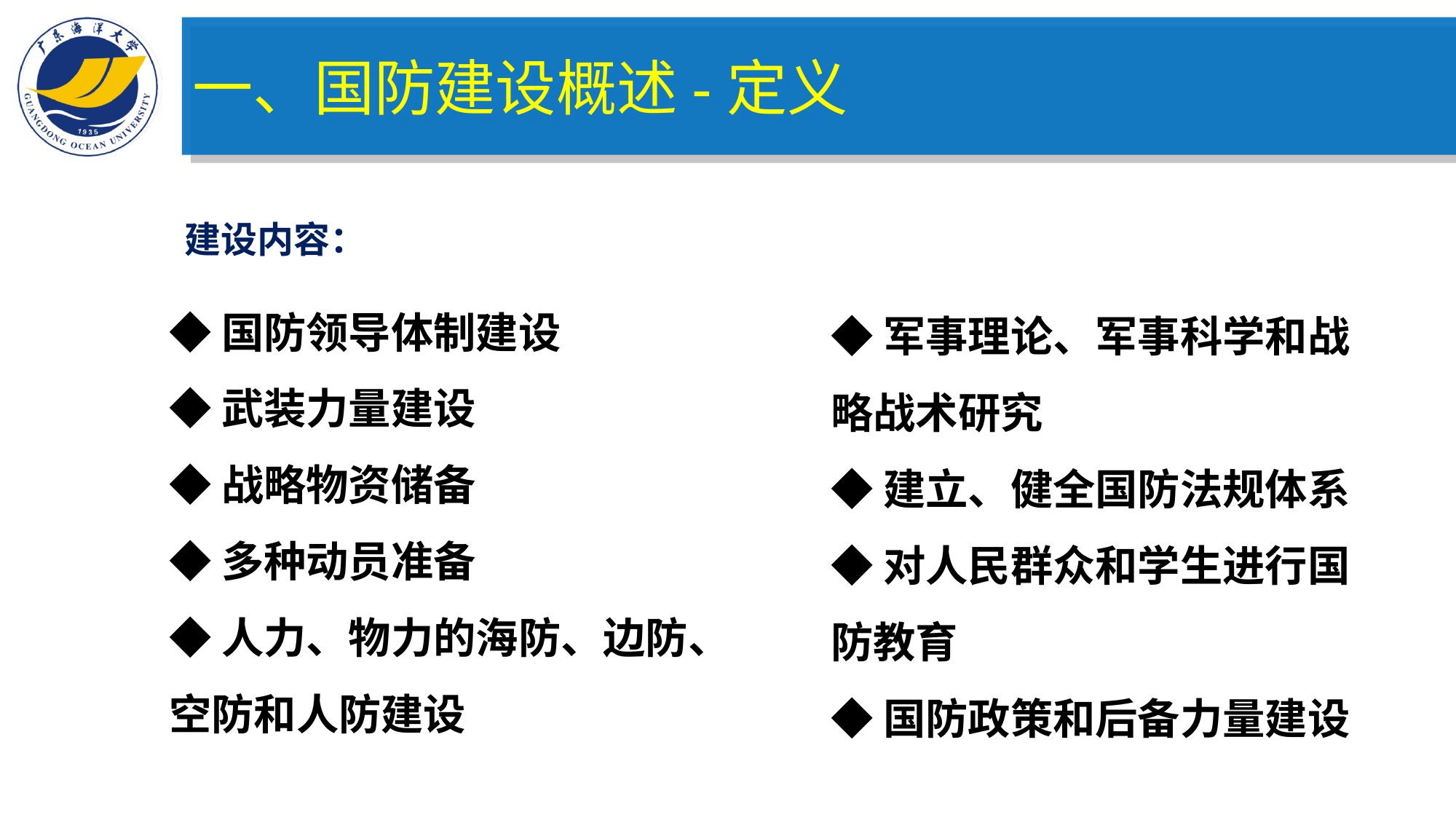

一、国防建设概述-定义
建设内容：
◆国防领导体制建设
◆武装力量建设
◆战略物资储备
◆多种动员准备
◆人力、物力的海防、边防、 空防和人防建设
◆军事理论、军事科学和战略战术研究
◆建立、健全国防法规体系
◆对人民群众和学生进行国防教育
◆国防政策和后备力量建设